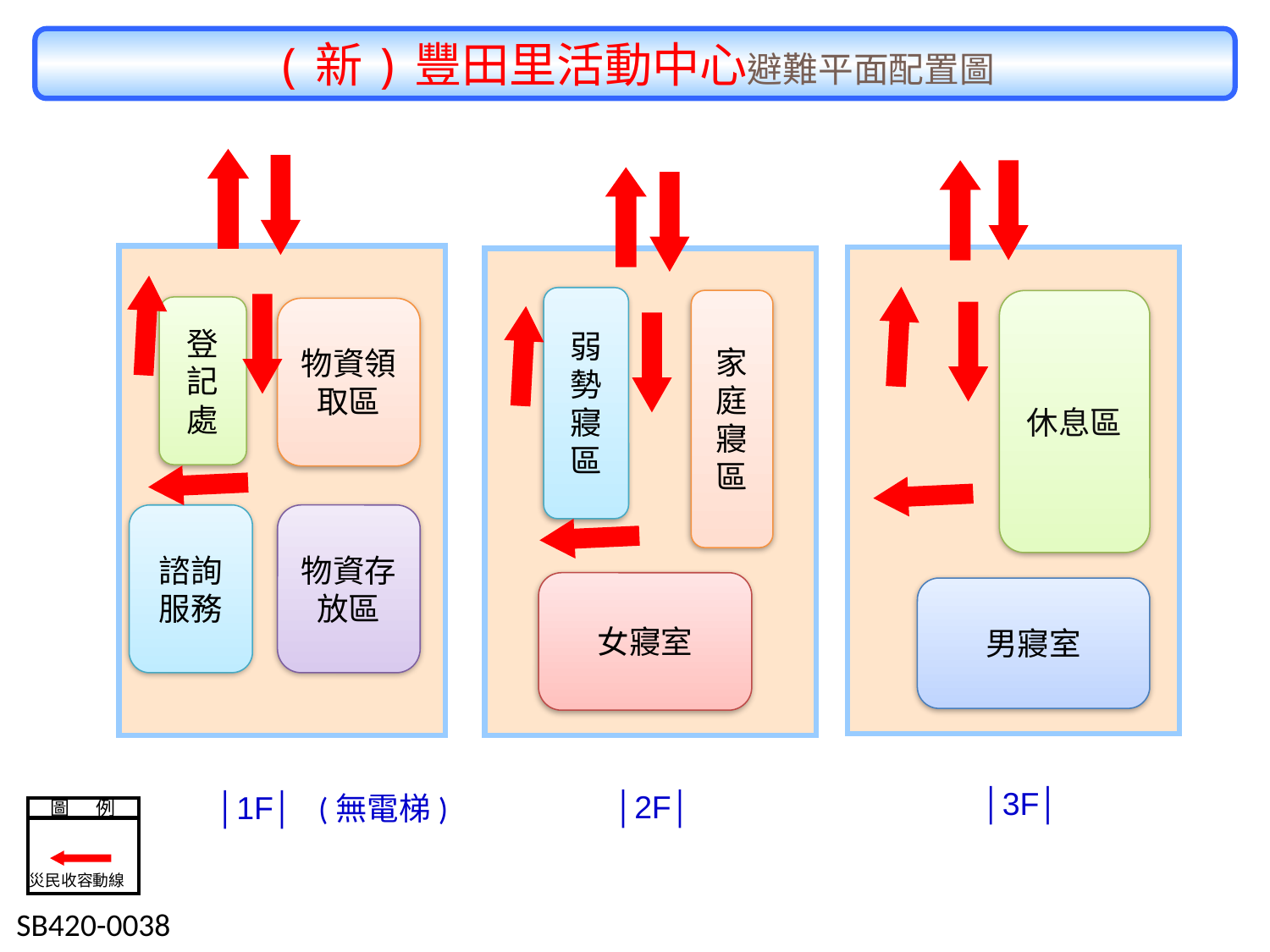

(新)豐田里活動中心避難平面配置圖

弱勢寢區
家庭寢區
休息區
登記處
物資領取區

諮詢服務
物資存放區

女寢室
男寢室
│3F│
│2F│
│1F│
(無電梯)
圖      例

災民收容動線
      SB420-0038